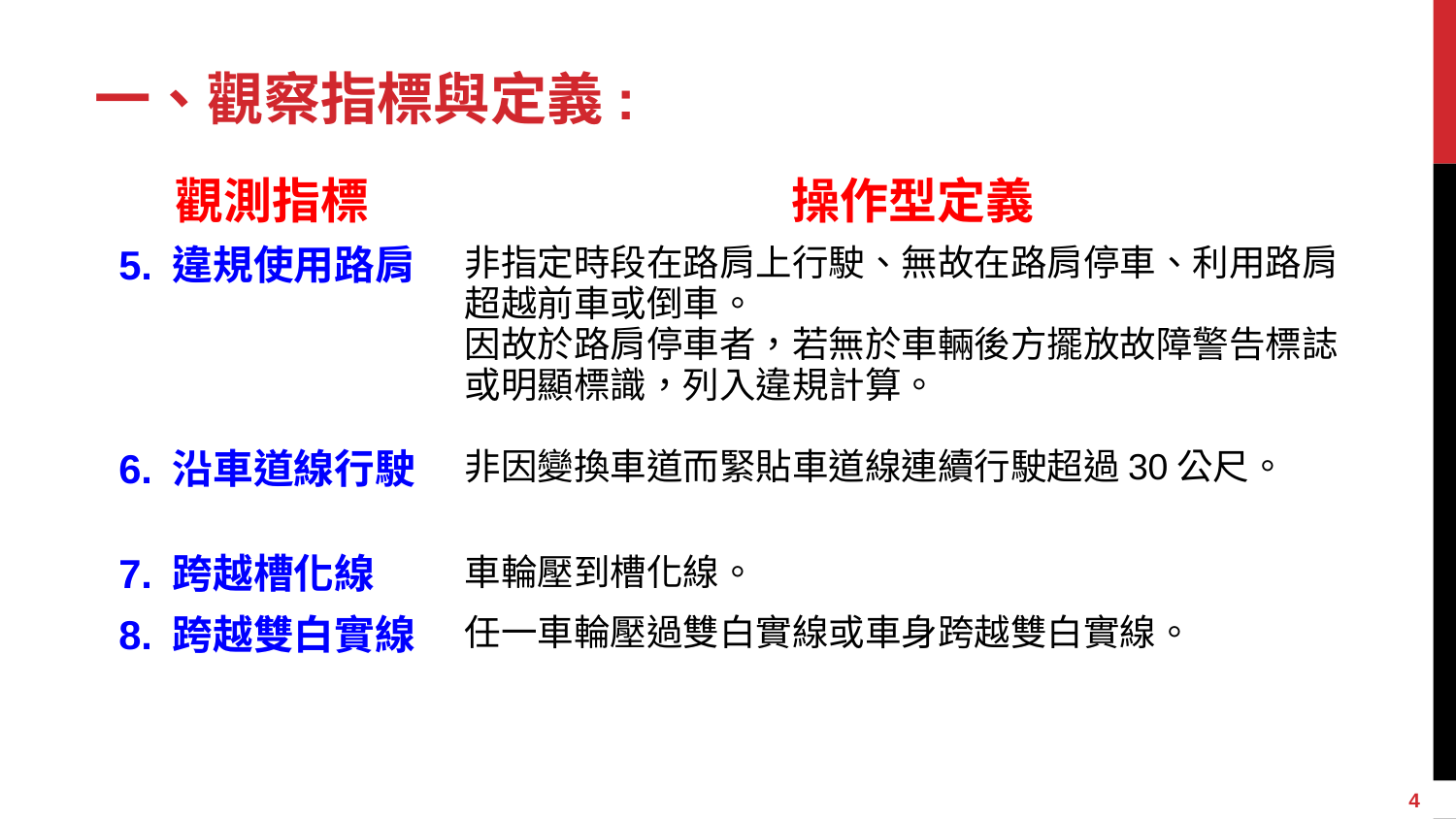

# 一、觀察指標與定義:
| 觀測指標 | 操作型定義 |
| --- | --- |
| 5. 違規使用路肩 | 非指定時段在路肩上行駛、無故在路肩停車、利用路肩超越前車或倒車。 因故於路肩停車者，若無於車輛後方擺放故障警告標誌或明顯標識，列入違規計算。 |
| 6. 沿車道線行駛 | 非因變換車道而緊貼車道線連續行駛超過30公尺。 |
| 7. 跨越槽化線 | 車輪壓到槽化線。 |
| 8. 跨越雙白實線 | 任一車輪壓過雙白實線或車身跨越雙白實線。 |

4